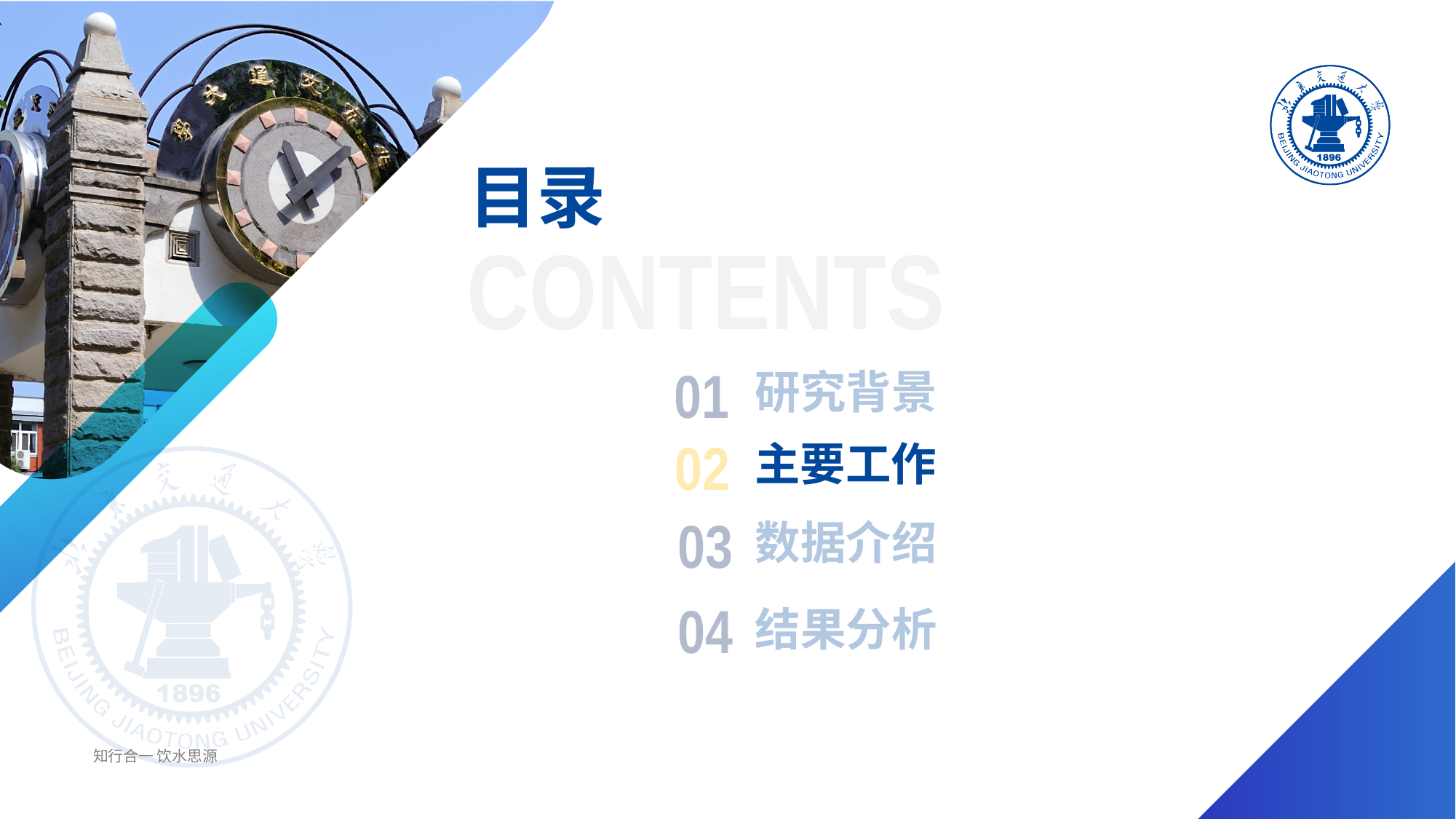

目录
CONTENTS
研究背景
01
02
主要工作
数据介绍
03
结果分析
04
6
知行合一 饮水思源